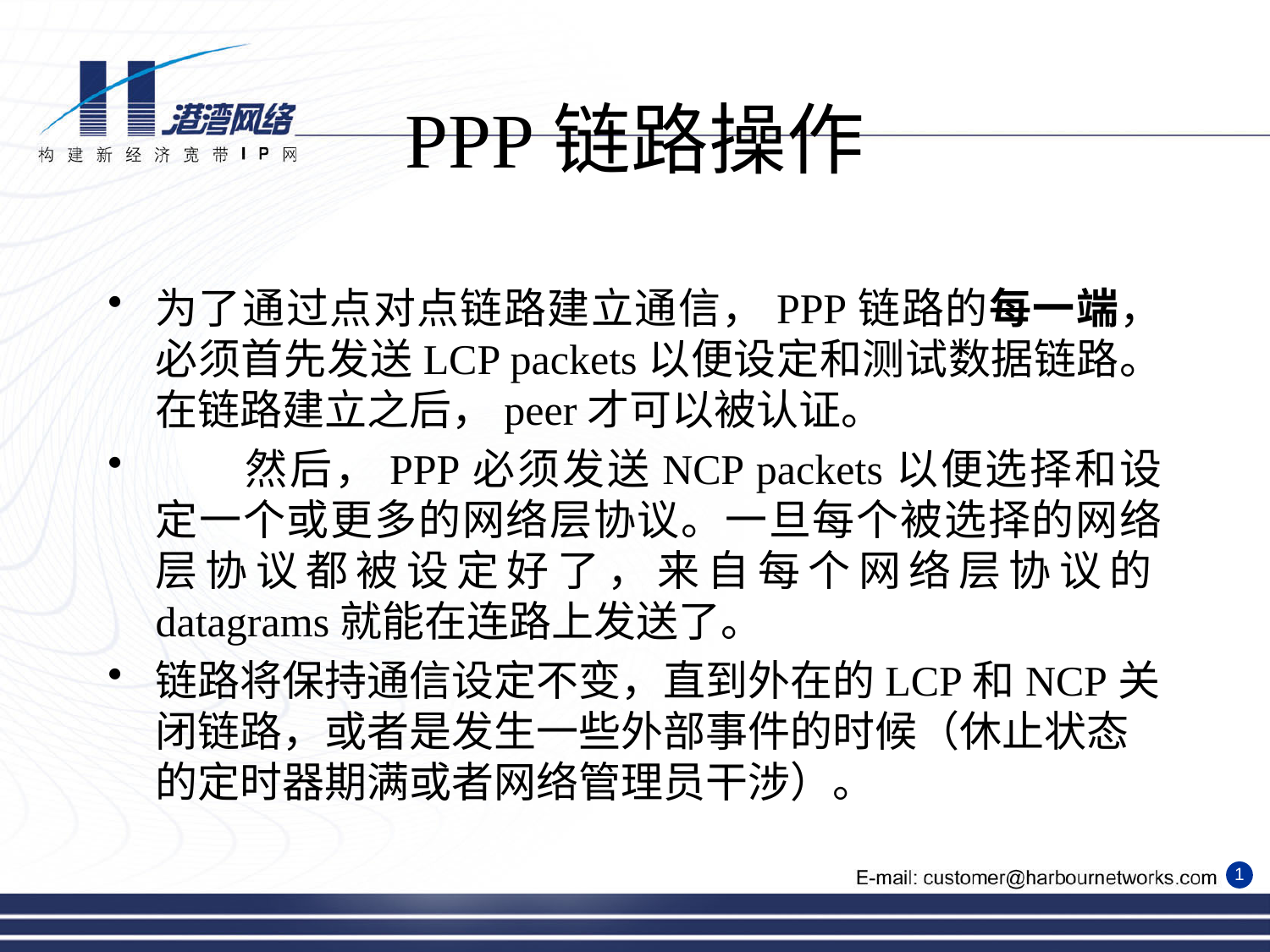

# PPP链路操作
为了通过点对点链路建立通信，PPP链路的每一端，必须首先发送LCP packets以便设定和测试数据链路。在链路建立之后，peer才可以被认证。
　　然后，PPP必须发送NCP packets以便选择和设定一个或更多的网络层协议。一旦每个被选择的网络层协议都被设定好了，来自每个网络层协议的datagrams就能在连路上发送了。
链路将保持通信设定不变，直到外在的LCP和NCP关闭链路，或者是发生一些外部事件的时候（休止状态的定时器期满或者网络管理员干涉）。